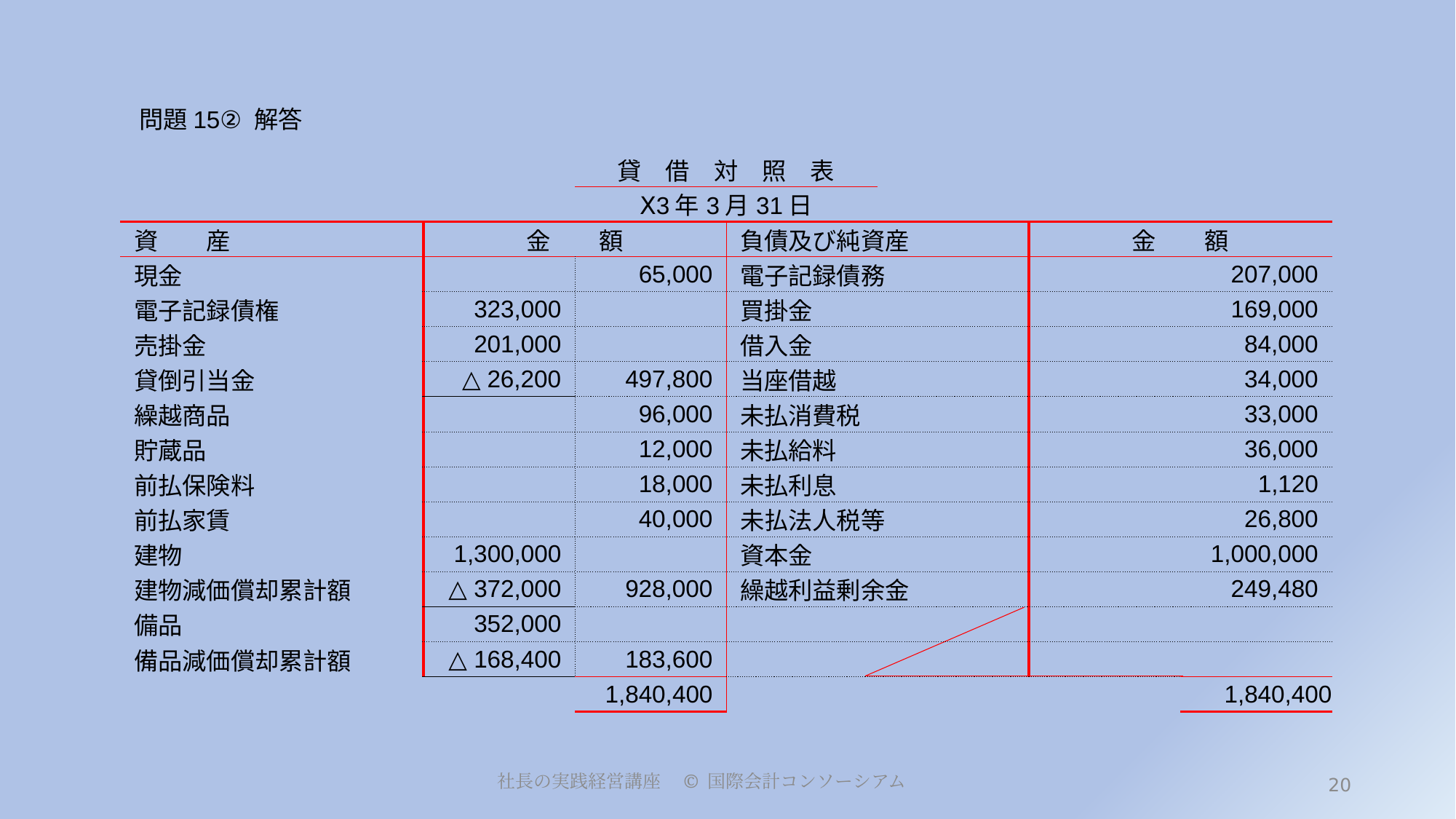

# 問題15② 解答
|  |  |  | 貸　借　対　照　表 |  |  |  |  |
| --- | --- | --- | --- | --- | --- | --- | --- |
|  |  | Ⅹ3年3月31日 |  |  |  |  |  |
| 資　　産 |  | 金　　額 |  | 負債及び純資産 |  | 金　　額 |  |
| 現金 |  |  | 65,000 | 電子記録債務 |  |  | 207,000 |
| 電子記録債権 |  | 323,000 |  | 買掛金 |  |  | 169,000 |
| 売掛金 |  | 201,000 |  | 借入金 |  |  | 84,000 |
| 貸倒引当金 |  | △ 26,200 | 497,800 | 当座借越 |  |  | 34,000 |
| 繰越商品 |  |  | 96,000 | 未払消費税 |  |  | 33,000 |
| 貯蔵品 |  |  | 12,000 | 未払給料 |  |  | 36,000 |
| 前払保険料 |  |  | 18,000 | 未払利息 |  |  | 1,120 |
| 前払家賃 |  |  | 40,000 | 未払法人税等 |  |  | 26,800 |
| 建物 |  | 1,300,000 |  | 資本金 |  |  | 1,000,000 |
| 建物減価償却累計額 |  | △ 372,000 | 928,000 | 繰越利益剰余金 |  |  | 249,480 |
| 備品 |  | 352,000 |  |  |  |  |  |
| 備品減価償却累計額 |  | △ 168,400 | 183,600 |  |  |  |  |
|  |  |  | 1,840,400 |  |  |  | 1,840,400 |
社長の実践経営講座　© 国際会計コンソーシアム
20